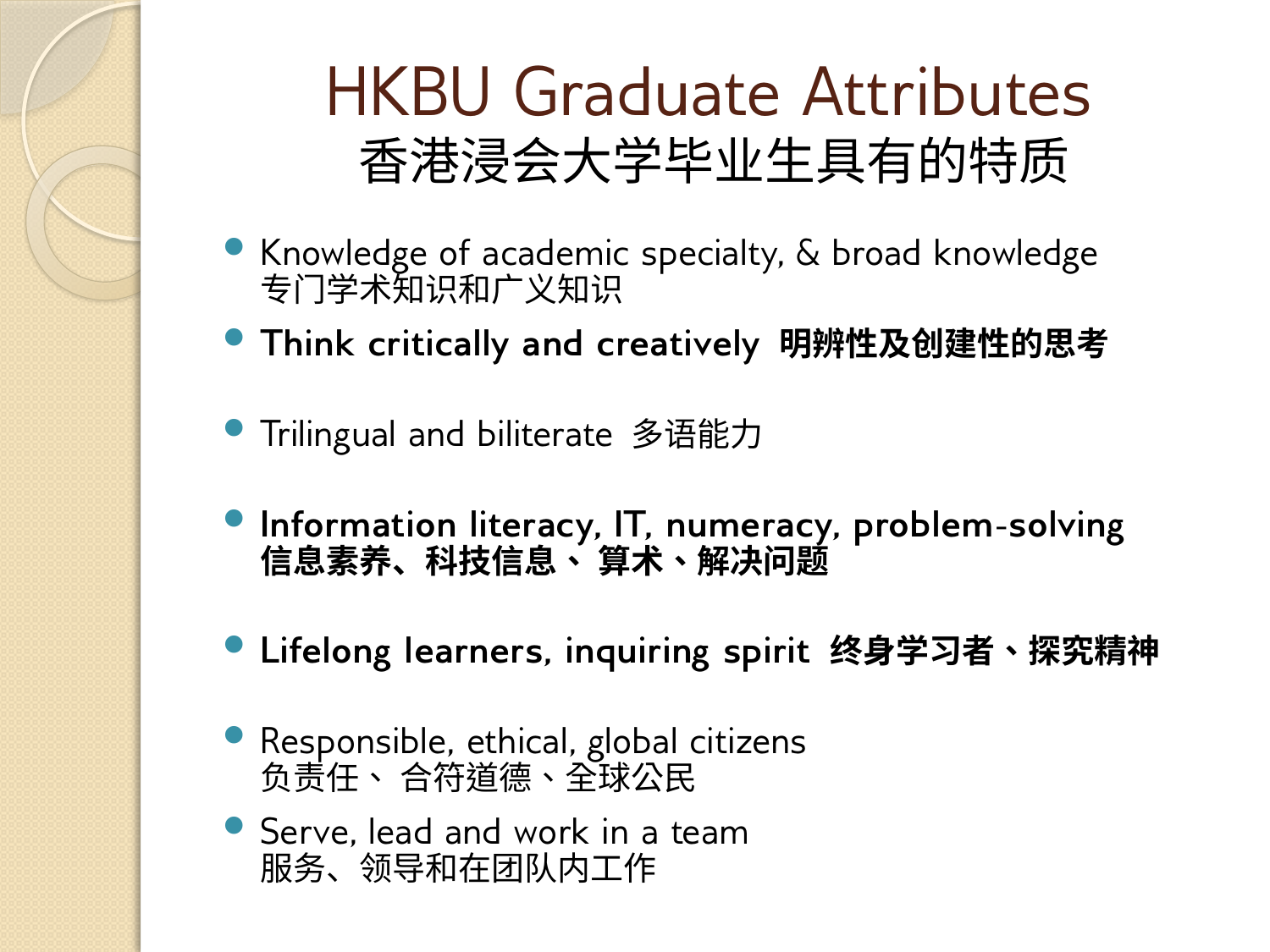

# HKBU Graduate Attributes 香港浸会大学毕业生具有的特质
Knowledge of academic specialty, & broad knowledge
专门学术知识和广义知识
Think critically and creatively 明辨性及创建性的思考
Trilingual and biliterate 多语能力
Information literacy, IT, numeracy, problem-solving
信息素养、科技信息、 算术、解决问题
Lifelong learners, inquiring spirit 终身学习者、探究精神
Responsible, ethical, global citizens
负责任、 合符道德、全球公民
Serve, lead and work in a team
服务、领导和在团队内工作